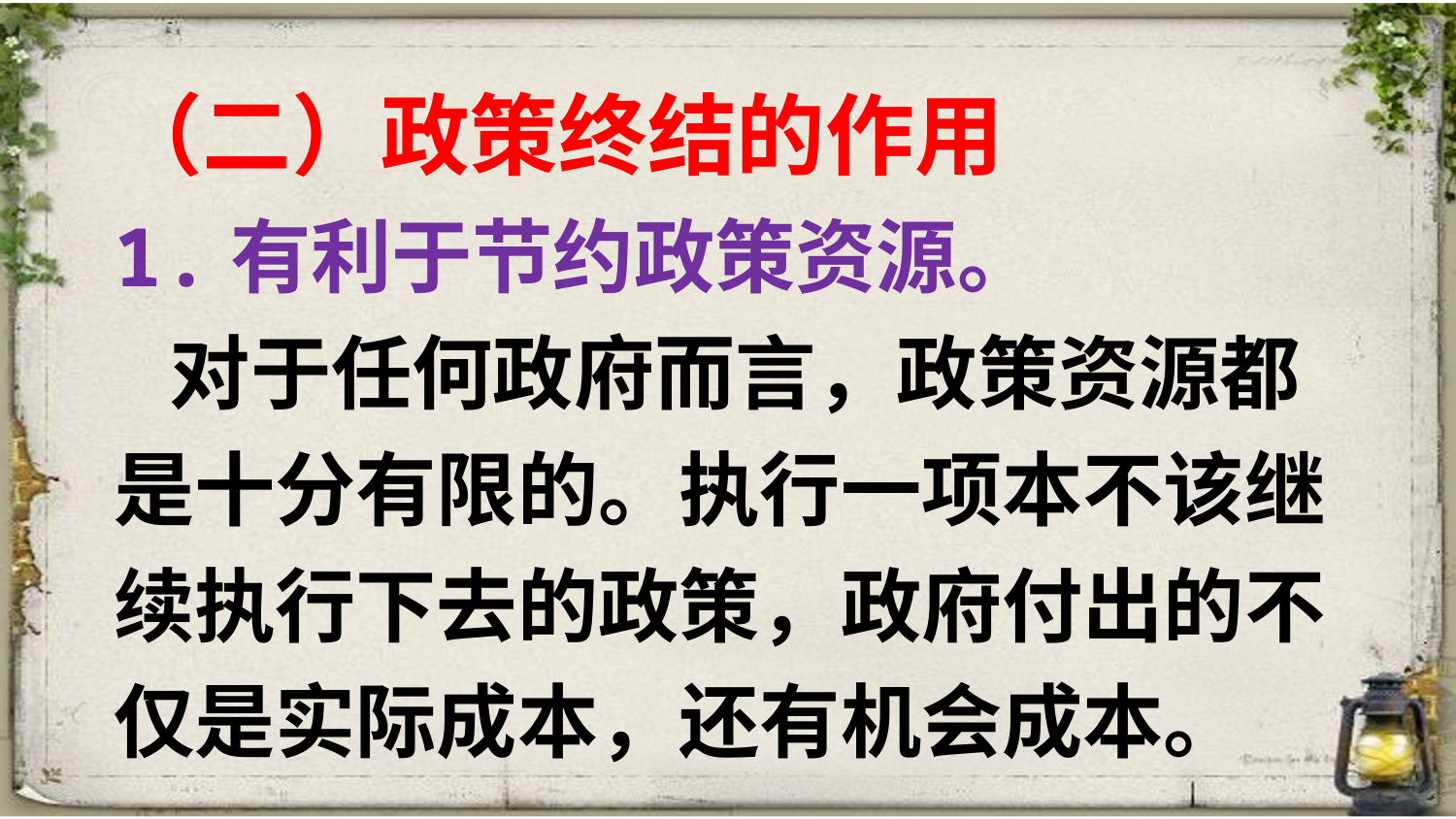

（二）政策终结的作用
1.有利于节约政策资源。
  对于任何政府而言，政策资源都是十分有限的。执行一项本不该继续执行下去的政策，政府付出的不仅是实际成本，还有机会成本。